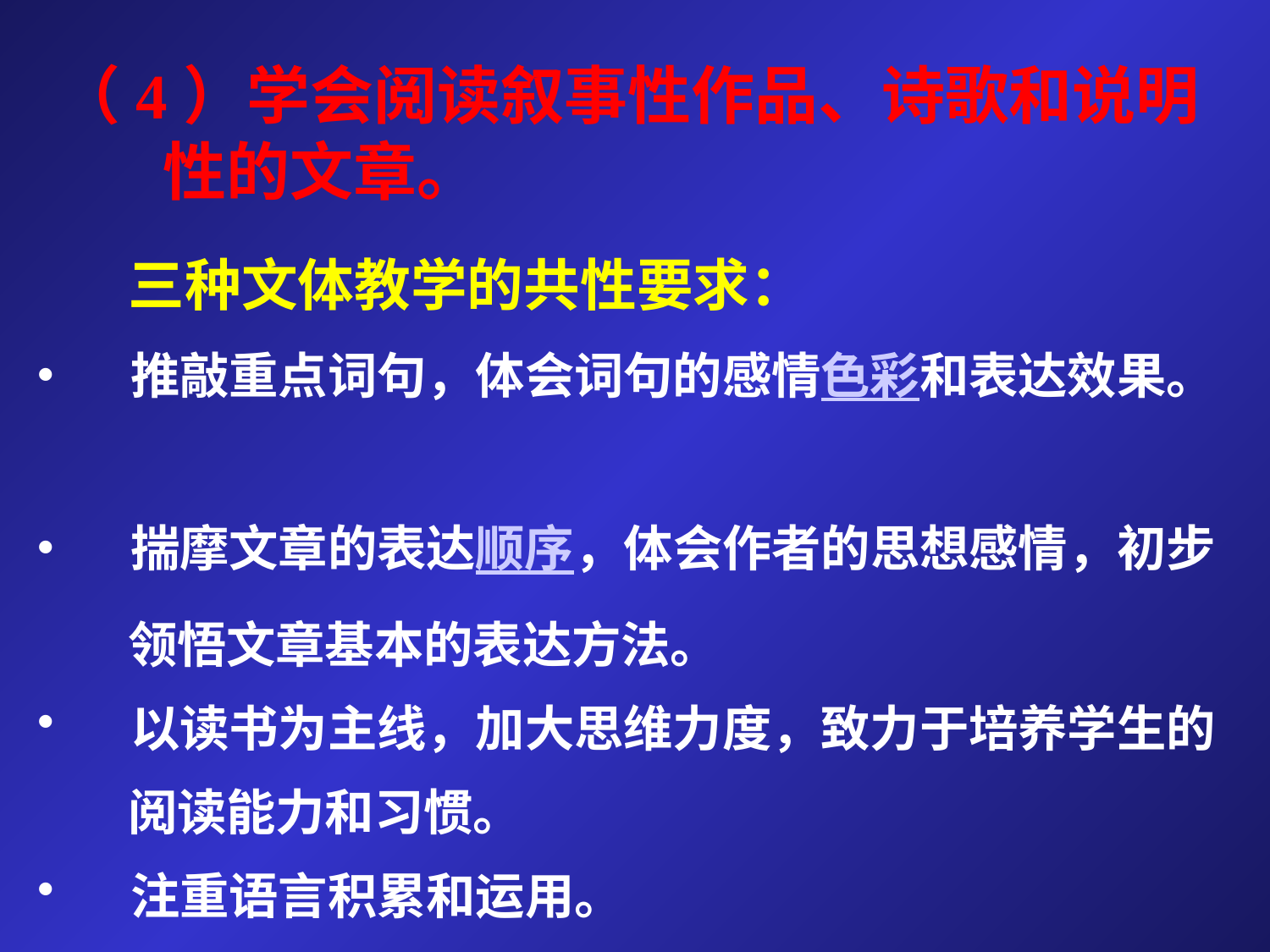

# （4）学会阅读叙事性作品、诗歌和说明性的文章。
      三种文体教学的共性要求：
   推敲重点词句，体会词句的感情色彩和表达效果。
   揣摩文章的表达顺序，体会作者的思想感情，初步
       领悟文章基本的表达方法。
   以读书为主线，加大思维力度，致力于培养学生的
       阅读能力和习惯。
   注重语言积累和运用。